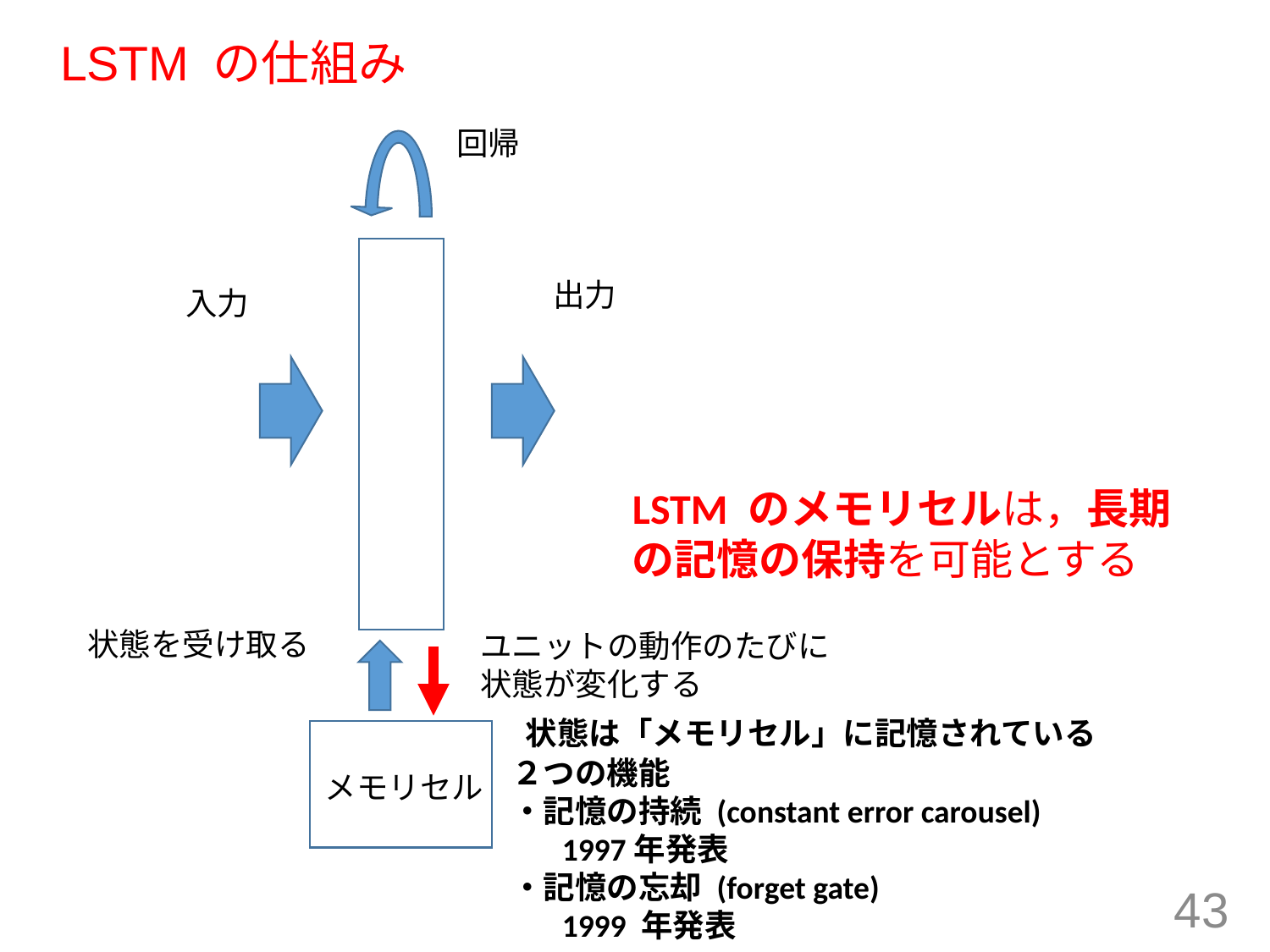

# LSTM の仕組み

回帰

出力
入力

LSTM のメモリセルは，長期の記憶の保持を可能とする
状態を受け取る
ユニットの動作のたびに
状態が変化する

状態は「メモリセル」に記憶されている

２つの機能
・記憶の持続 (constant error carousel)
       1997年発表
・記憶の忘却 (forget gate)
       1999 年発表
メモリセル
43